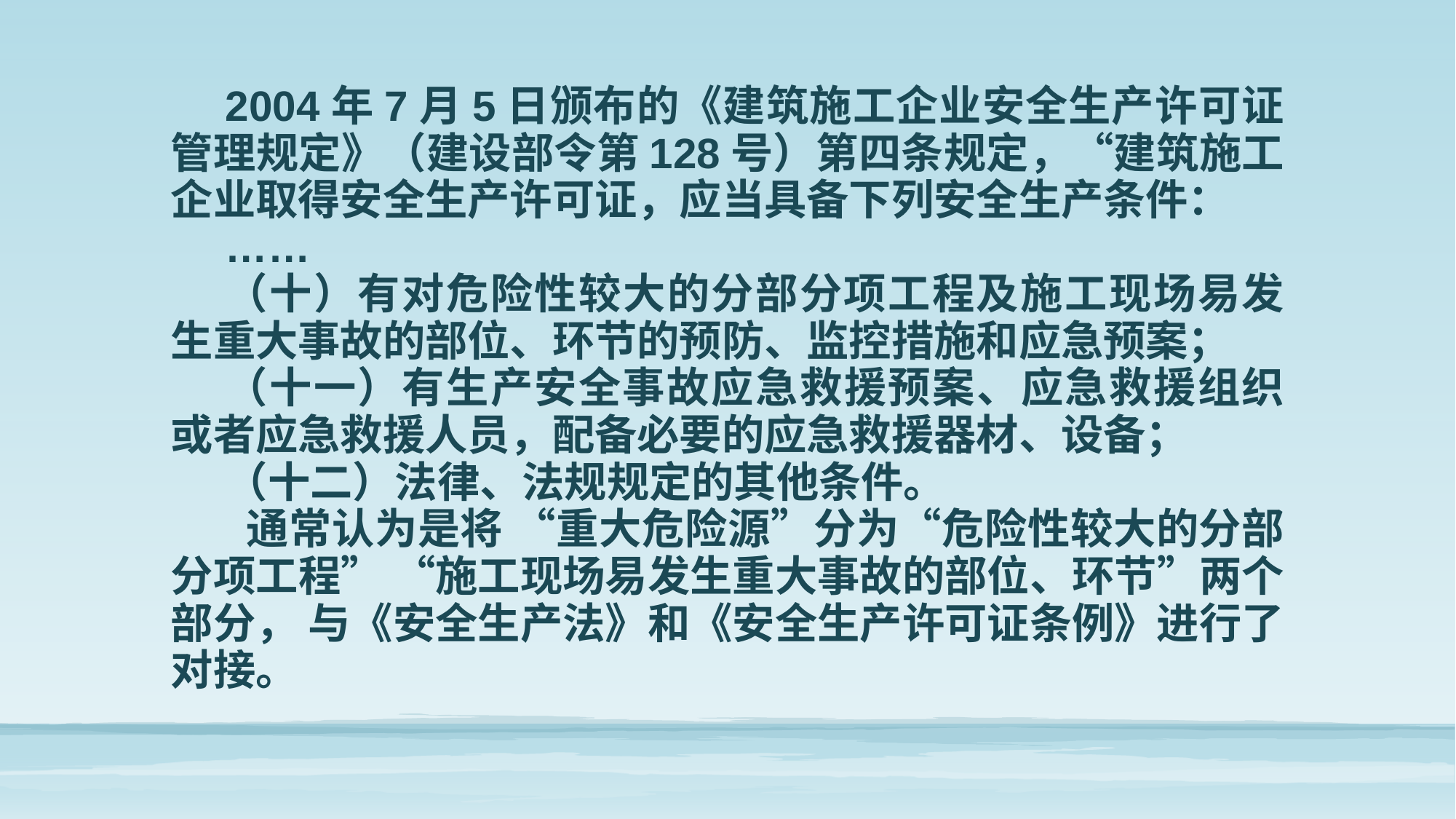

2004年7月5日颁布的《建筑施工企业安全生产许可证管理规定》（建设部令第128号）第四条规定，“建筑施工企业取得安全生产许可证，应当具备下列安全生产条件：
……
（十）有对危险性较大的分部分项工程及施工现场易发生重大事故的部位、环节的预防、监控措施和应急预案；
（十一）有生产安全事故应急救援预案、应急救援组织或者应急救援人员，配备必要的应急救援器材、设备；
（十二）法律、法规规定的其他条件。
 通常认为是将 “重大危险源”分为“危险性较大的分部分项工程” “施工现场易发生重大事故的部位、环节”两个部分， 与《安全生产法》和《安全生产许可证条例》进行了对接。